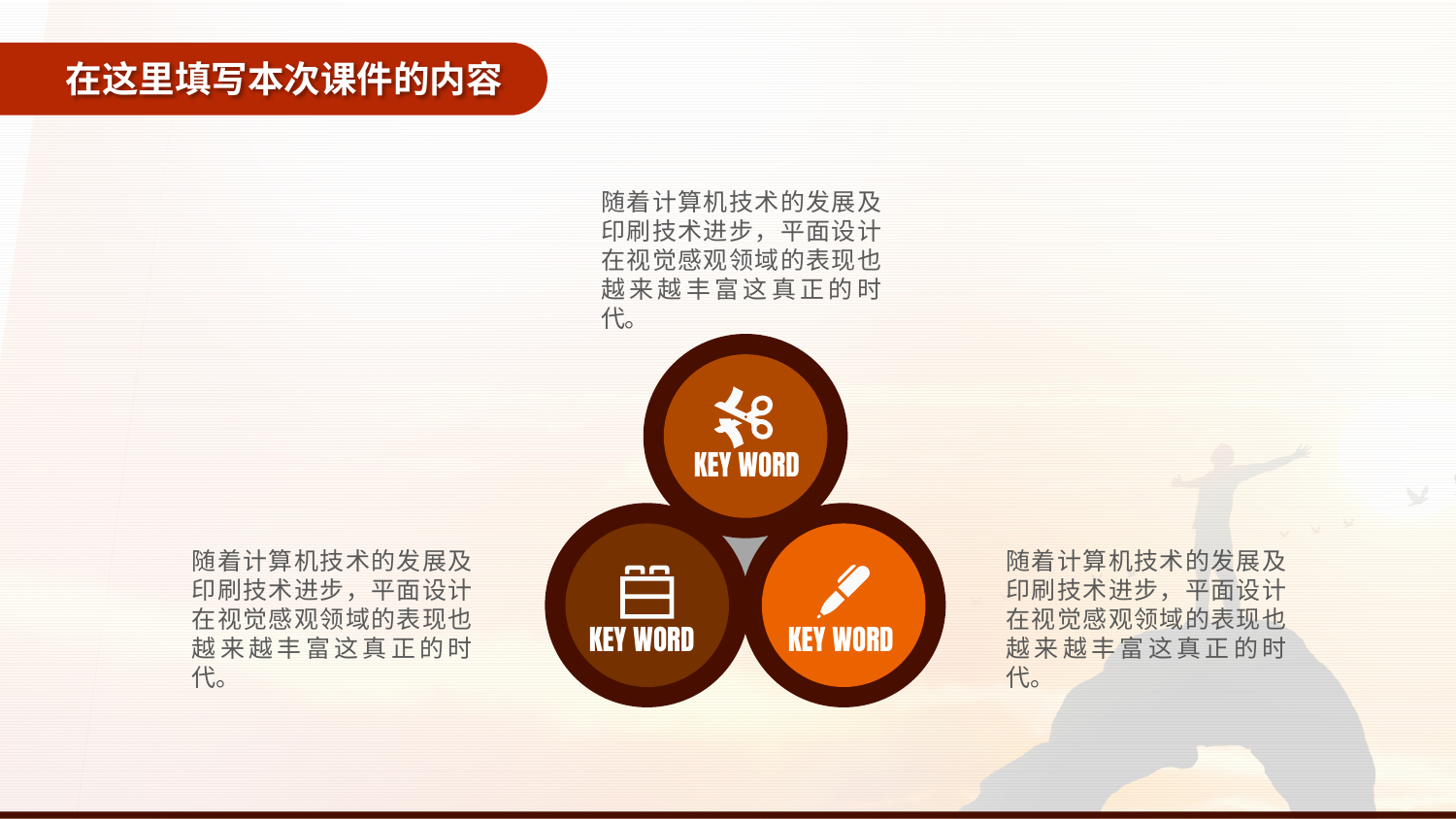

在这里填写本次课件的内容
随着计算机技术的发展及印刷技术进步，平面设计在视觉感观领域的表现也越来越丰富这真正的时代。

KEY WORD

随着计算机技术的发展及印刷技术进步，平面设计在视觉感观领域的表现也越来越丰富这真正的时代。
随着计算机技术的发展及印刷技术进步，平面设计在视觉感观领域的表现也越来越丰富这真正的时代。

KEY WORD
KEY WORD